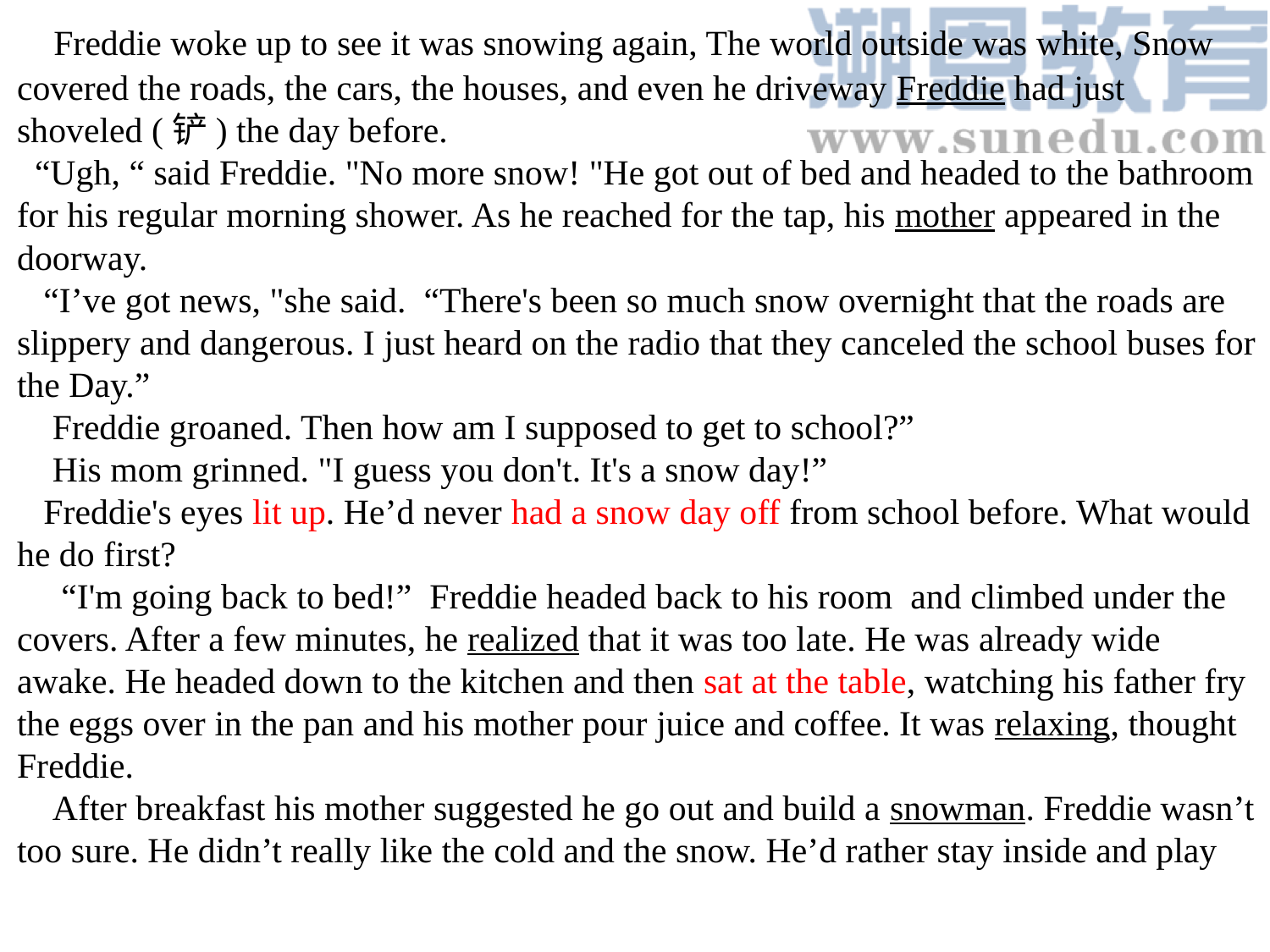

Freddie woke up to see it was snowing again, The world outside was white, Snow covered the roads, the cars, the houses, and even he driveway Freddie had just shoveled (铲) the day before.
  “Ugh, “ said Freddie. "No more snow! "He got out of bed and headed to the bathroom for his regular morning shower. As he reached for the tap, his mother appeared in the doorway.
   “I’ve got news, "she said.  “There's been so much snow overnight that the roads are slippery and dangerous. I just heard on the radio that they canceled the school buses for the Day.”
    Freddie groaned. Then how am I supposed to get to school?”
    His mom grinned. "I guess you don't. It's a snow day!”
   Freddie's eyes lit up. He’d never had a snow day off from school before. What would he do first?
     “I'm going back to bed!”  Freddie headed back to his room  and climbed under the covers. After a few minutes, he realized that it was too late. He was already wide awake. He headed down to the kitchen and then sat at the table, watching his father fry the eggs over in the pan and his mother pour juice and coffee. It was relaxing, thought Freddie.
    After breakfast his mother suggested he go out and build a snowman. Freddie wasn’t too sure. He didn’t really like the cold and the snow. He’d rather stay inside and play